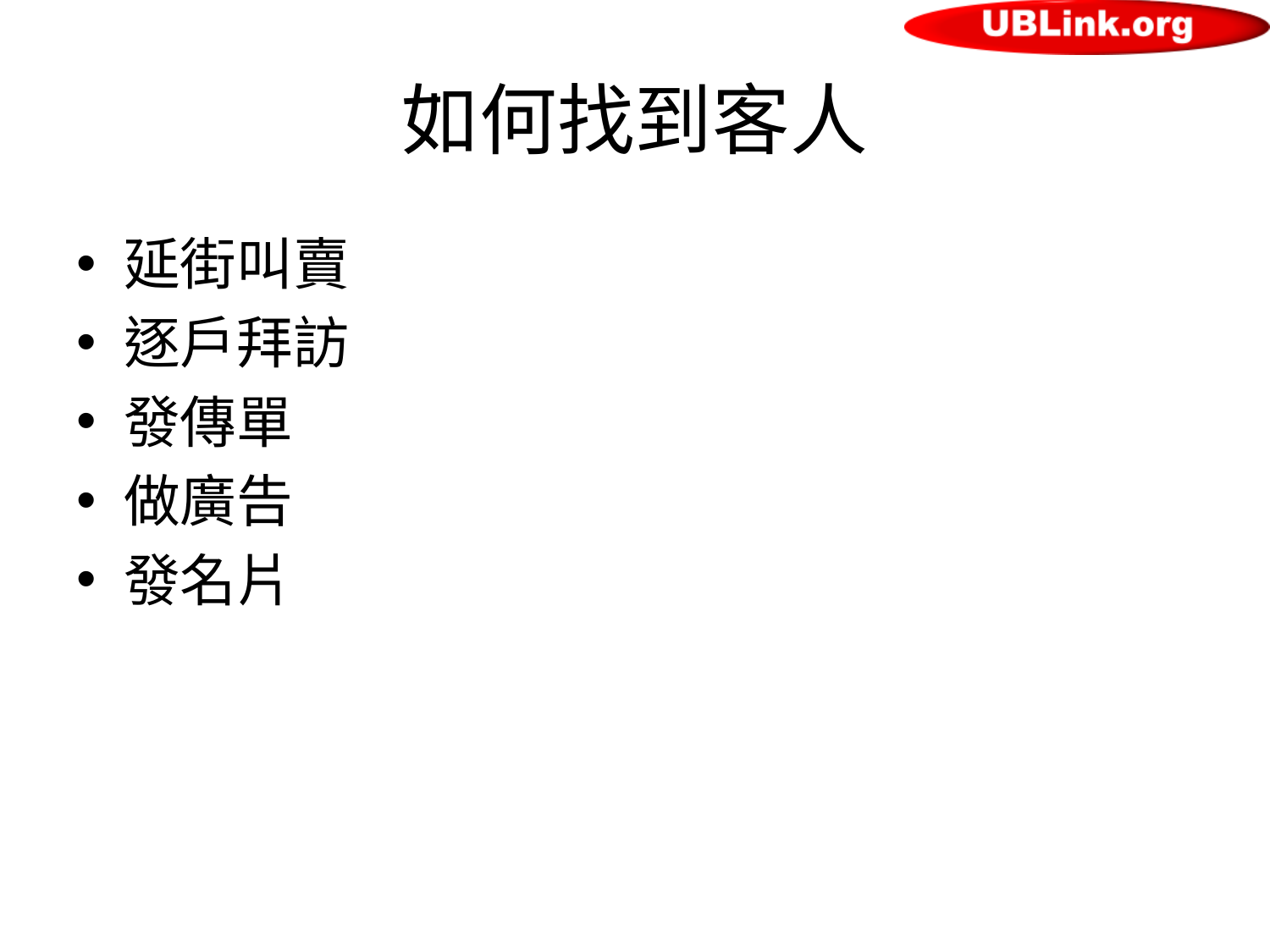

# 如何找到客人
延街叫賣
逐戶拜訪
發傳單
做廣告
發名片